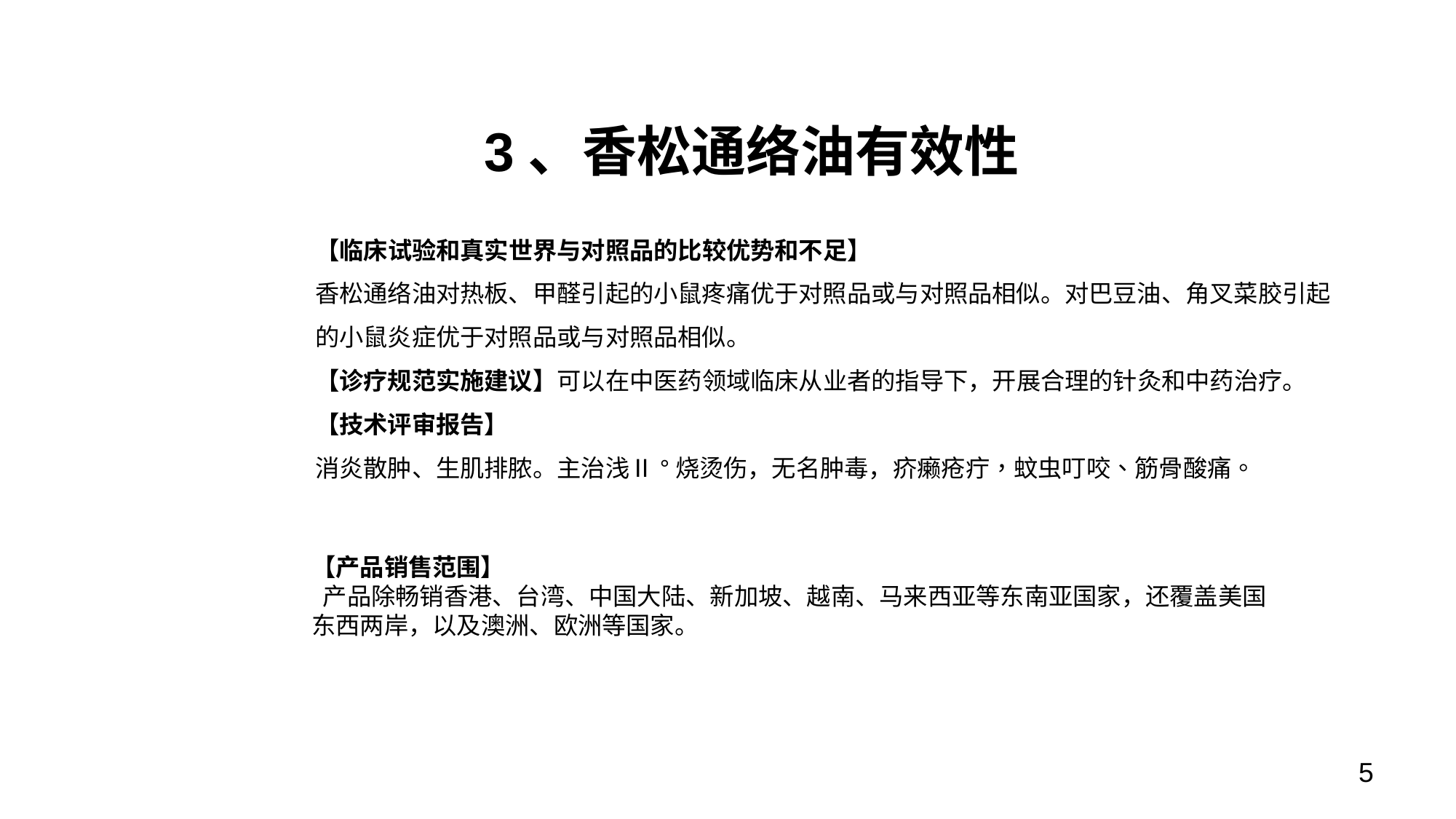

3、香松通络油有效性
【临床试验和真实世界与对照品的比较优势和不足】
香松通络油对热板、甲醛引起的小鼠疼痛优于对照品或与对照品相似。对巴豆油、角叉菜胶引起
的小鼠炎症优于对照品或与对照品相似。
【诊疗规范实施建议】可以在中医药领域临床从业者的指导下，开展合理的针灸和中药治疗。
【技术评审报告】
消炎散肿、生肌排脓。主治浅Ⅱ°烧烫伤，无名肿毒，疥癞疮疔，蚊虫叮咬、筋骨酸痛。

【产品销售范围】
 产品除畅销香港、台湾、中国大陆、新加坡、越南、马来西亚等东南亚国家，还覆盖美国东西两岸，以及澳洲、欧洲等国家。
5